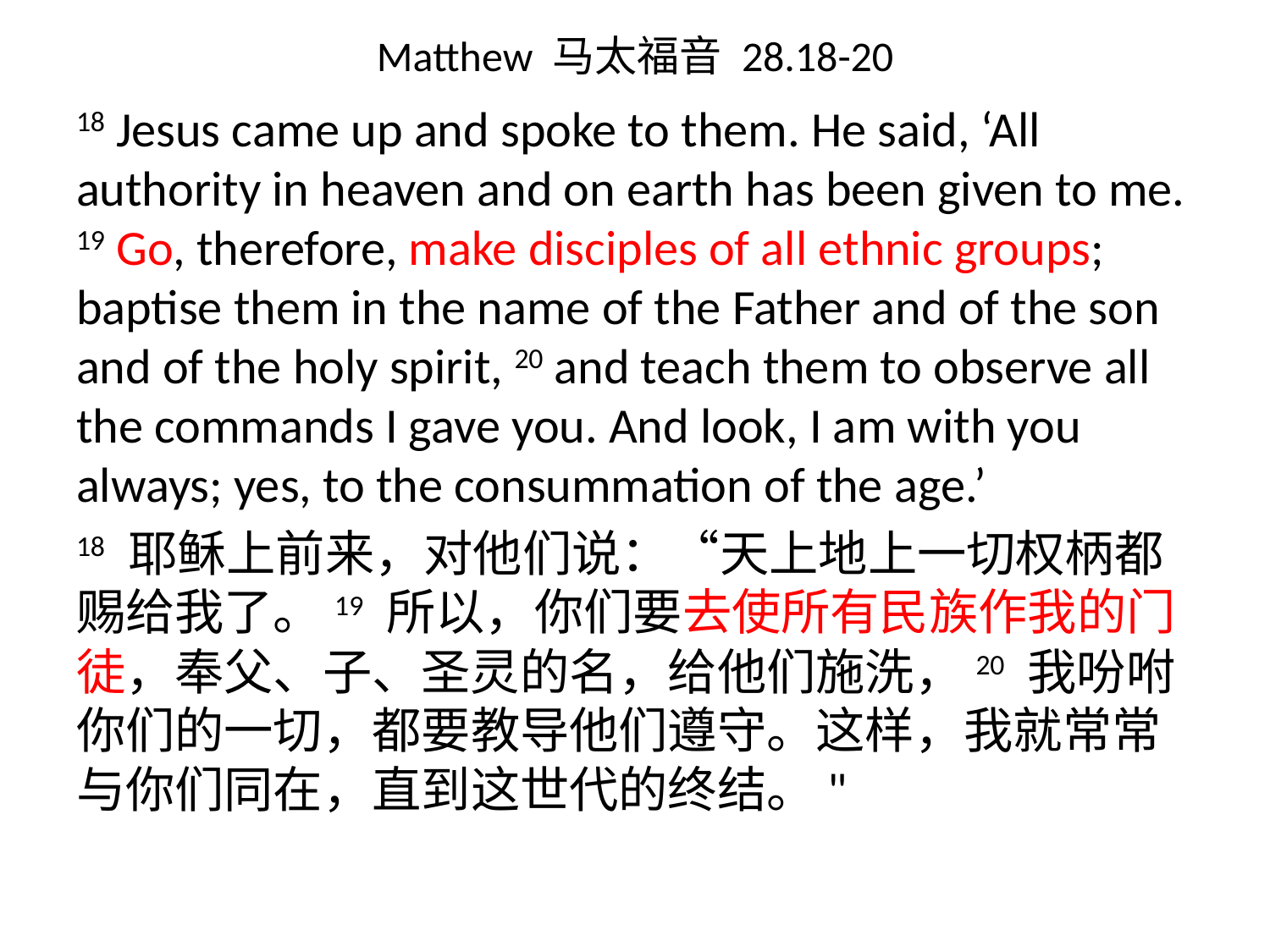

# Matthew 马太福音 28.18-20
18 Jesus came up and spoke to them. He said, ‘All authority in heaven and on earth has been given to me. 19 Go, therefore, make disciples of all ethnic groups; baptise them in the name of the Father and of the son and of the holy spirit, 20 and teach them to observe all the commands I gave you. And look, I am with you always; yes, to the consummation of the age.’
18 耶稣上前来，对他们说：“天上地上一切权柄都赐给我了。19 所以，你们要去使所有民族作我的门徒，奉父、子、圣灵的名，给他们施洗，20 我吩咐你们的一切，都要教导他们遵守。这样，我就常常与你们同在，直到这世代的终结。"